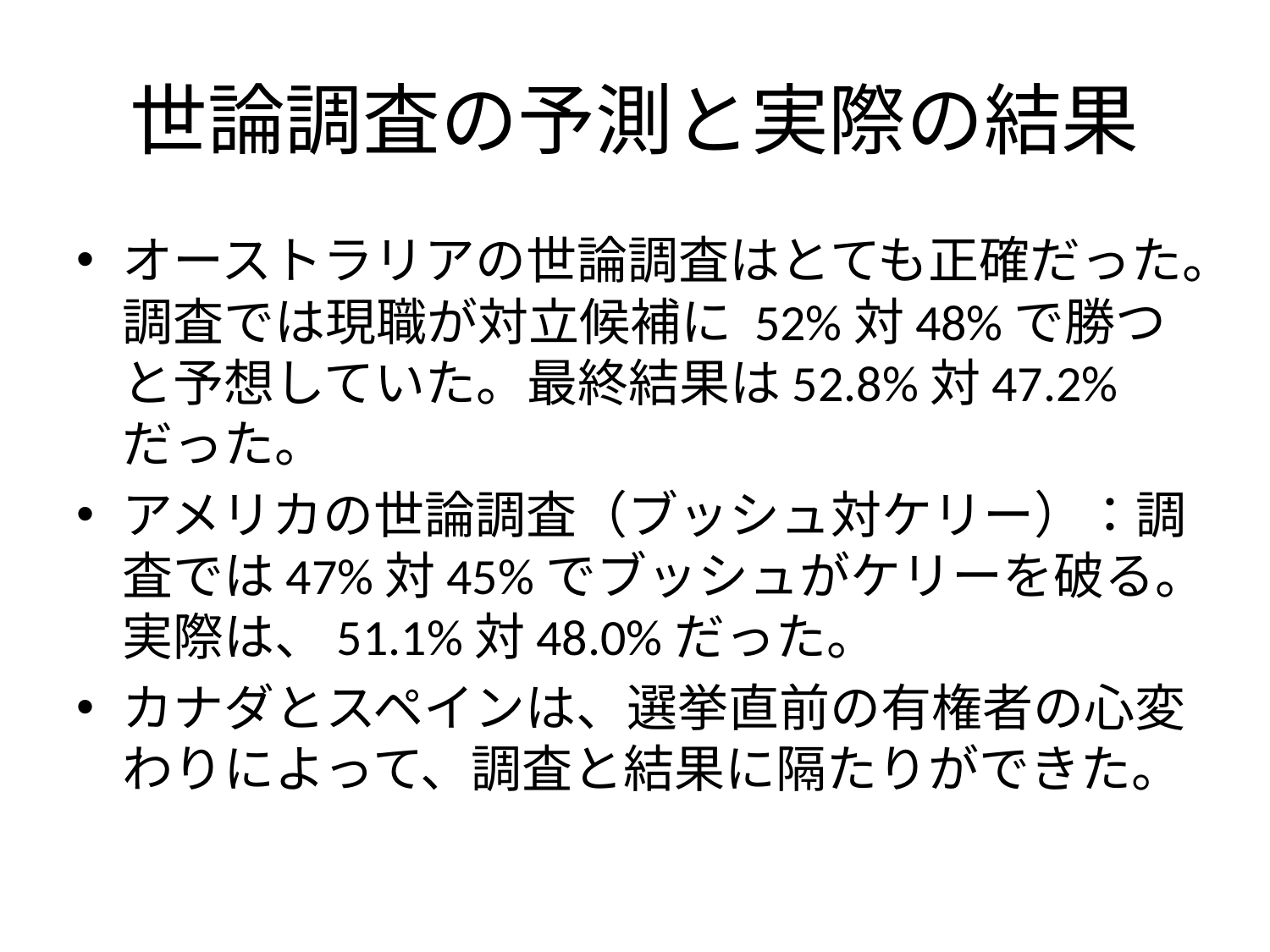

# 世論調査の予測と実際の結果
オーストラリアの世論調査はとても正確だった。調査では現職が対立候補に 52%対48%で勝つと予想していた。最終結果は52.8%対47.2%だった。
アメリカの世論調査（ブッシュ対ケリー）：調査では47%対45%でブッシュがケリーを破る。実際は、51.1%対48.0%だった。
カナダとスペインは、選挙直前の有権者の心変わりによって、調査と結果に隔たりができた。